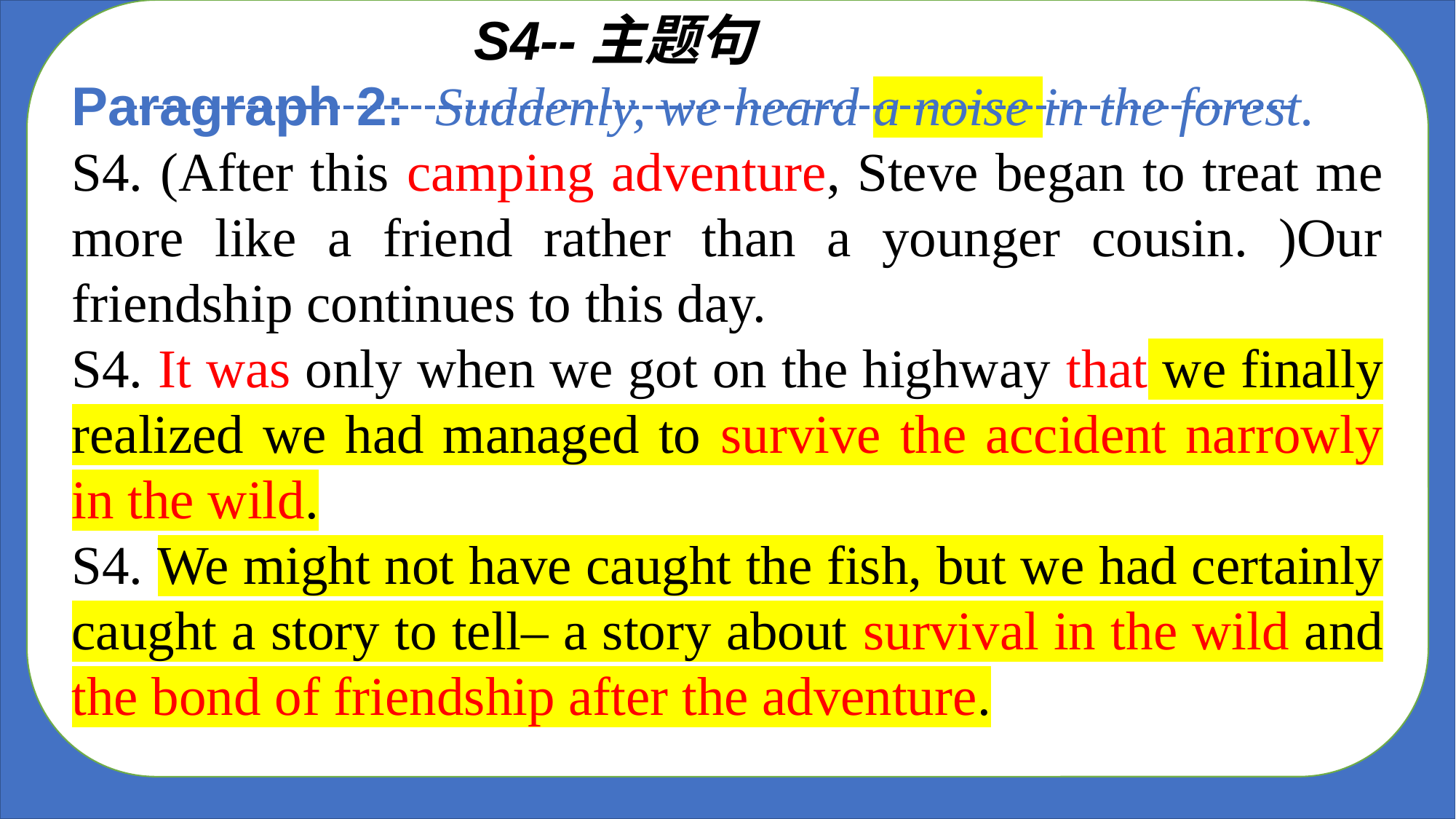

S4--主题句
Paragraph 2:  Suddenly, we heard a noise in the forest.
S4. (After this camping adventure, Steve began to treat me more like a friend rather than a younger cousin. )Our friendship continues to this day.
S4. It was only when we got on the highway that we finally realized we had managed to survive the accident narrowly in the wild.
S4. We might not have caught the fish, but we had certainly caught a story to tell– a story about survival in the wild and the bond of friendship after the adventure.